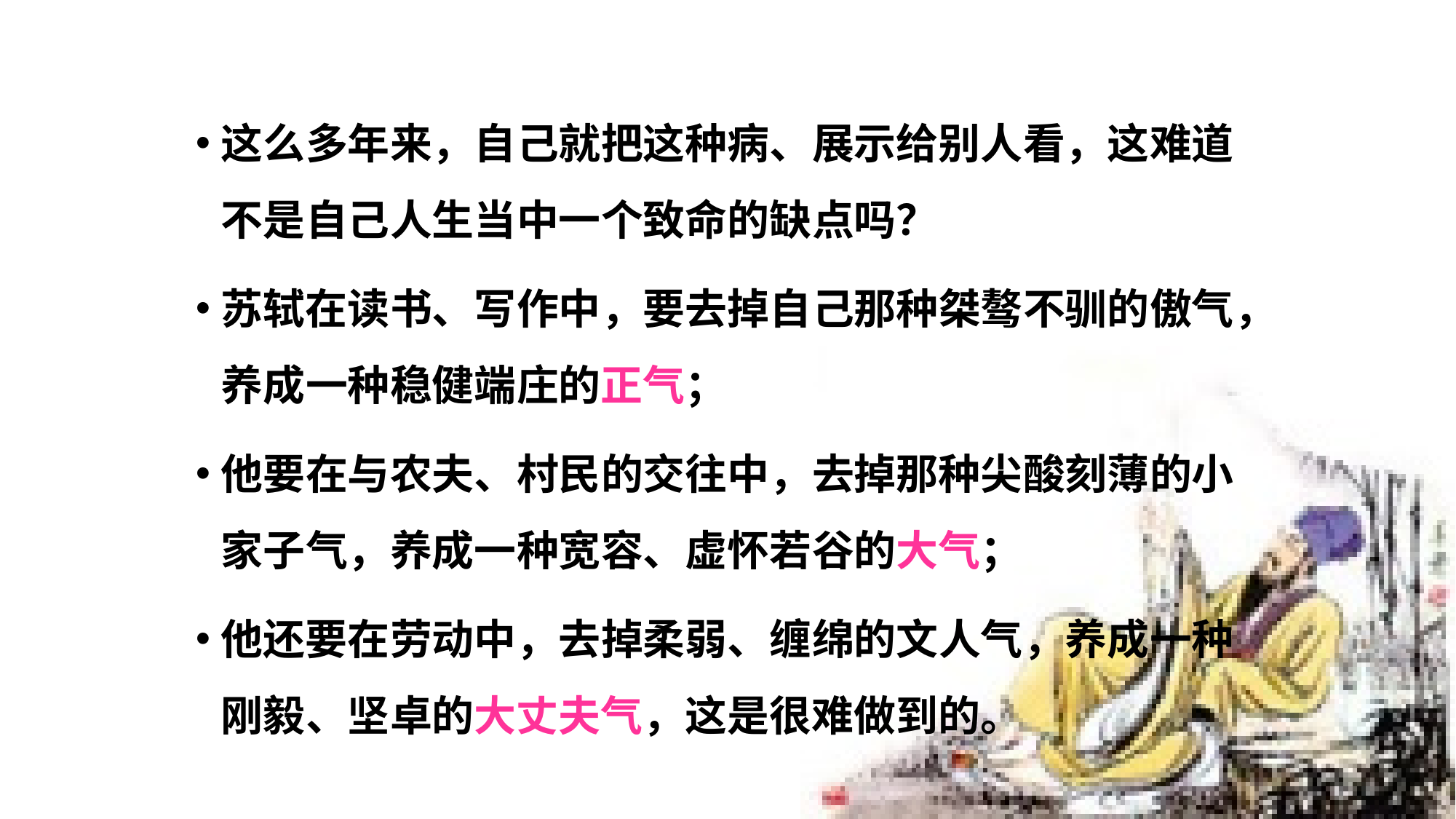

这么多年来，自己就把这种病、展示给别人看，这难道不是自己人生当中一个致命的缺点吗？
苏轼在读书、写作中，要去掉自己那种桀骜不驯的傲气，养成一种稳健端庄的正气；
他要在与农夫、村民的交往中，去掉那种尖酸刻薄的小家子气，养成一种宽容、虚怀若谷的大气；
他还要在劳动中，去掉柔弱、缠绵的文人气，养成一种刚毅、坚卓的大丈夫气，这是很难做到的。